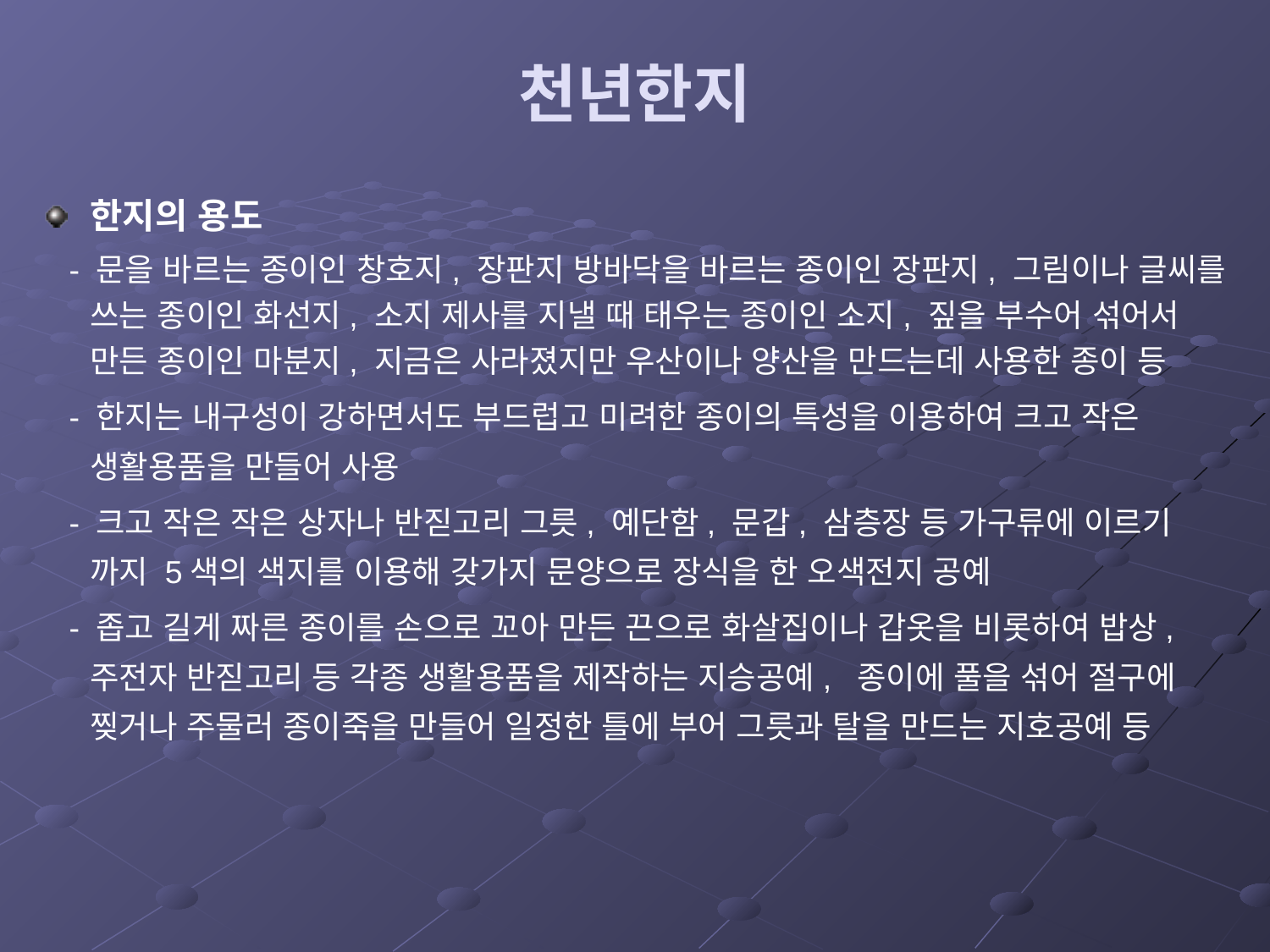

# 천년한지
한지의 용도
   - 문을 바르는 종이인 창호지, 장판지 방바닥을 바르는 종이인 장판지, 그림이나 글씨를 쓰는 종이인 화선지, 소지 제사를 지낼 때 태우는 종이인 소지, 짚을 부수어 섞어서 만든 종이인 마분지, 지금은 사라졌지만 우산이나 양산을 만드는데 사용한 종이 등
   - 한지는 내구성이 강하면서도 부드럽고 미려한 종이의 특성을 이용하여 크고 작은 생활용품을 만들어 사용
   - 크고 작은 작은 상자나 반짇고리 그릇, 예단함, 문갑, 삼층장 등 가구류에 이르기 까지 5색의 색지를 이용해 갖가지 문양으로 장식을 한 오색전지 공예
   - 좁고 길게 짜른 종이를 손으로 꼬아 만든 끈으로 화살집이나 갑옷을 비롯하여 밥상, 주전자 반짇고리 등 각종 생활용품을 제작하는 지승공예,  종이에 풀을 섞어 절구에 찢거나 주물러 종이죽을 만들어 일정한 틀에 부어 그릇과 탈을 만드는 지호공예 등